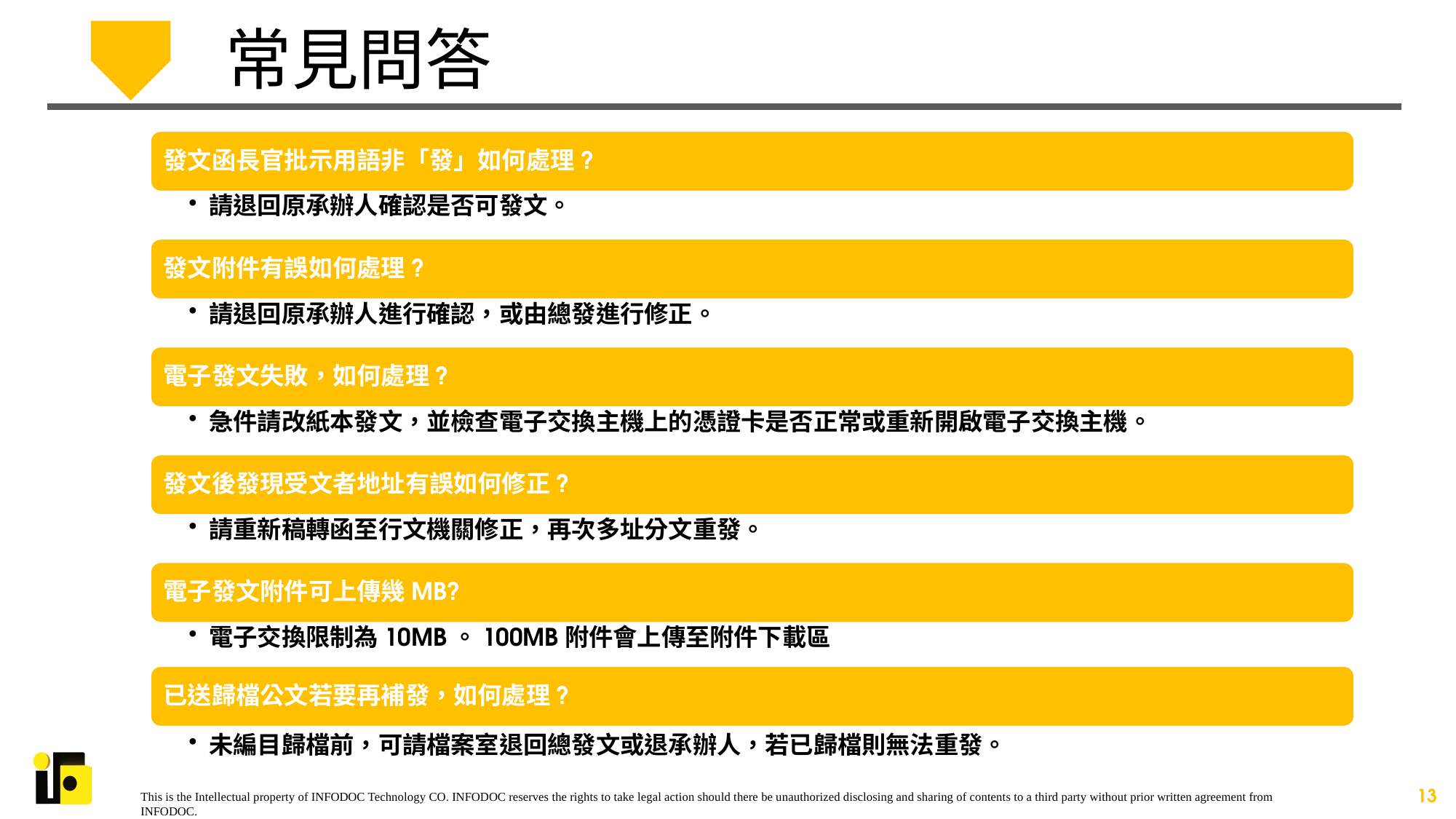

# 常見問答
發文函長官批示用語非「發」如何處理?
請退回原承辦人確認是否可發文。
發文附件有誤如何處理?
請退回原承辦人進行確認，或由總發進行修正。
電子發文失敗，如何處理?
急件請改紙本發文，並檢查電子交換主機上的憑證卡是否正常或重新開啟電子交換主機。
發文後發現受文者地址有誤如何修正?
請重新稿轉函至行文機關修正，再次多址分文重發。
電子發文附件可上傳幾MB?
電子交換限制為10MB。100MB附件會上傳至附件下載區
已送歸檔公文若要再補發，如何處理?
未編目歸檔前，可請檔案室退回總發文或退承辦人，若已歸檔則無法重發。
13